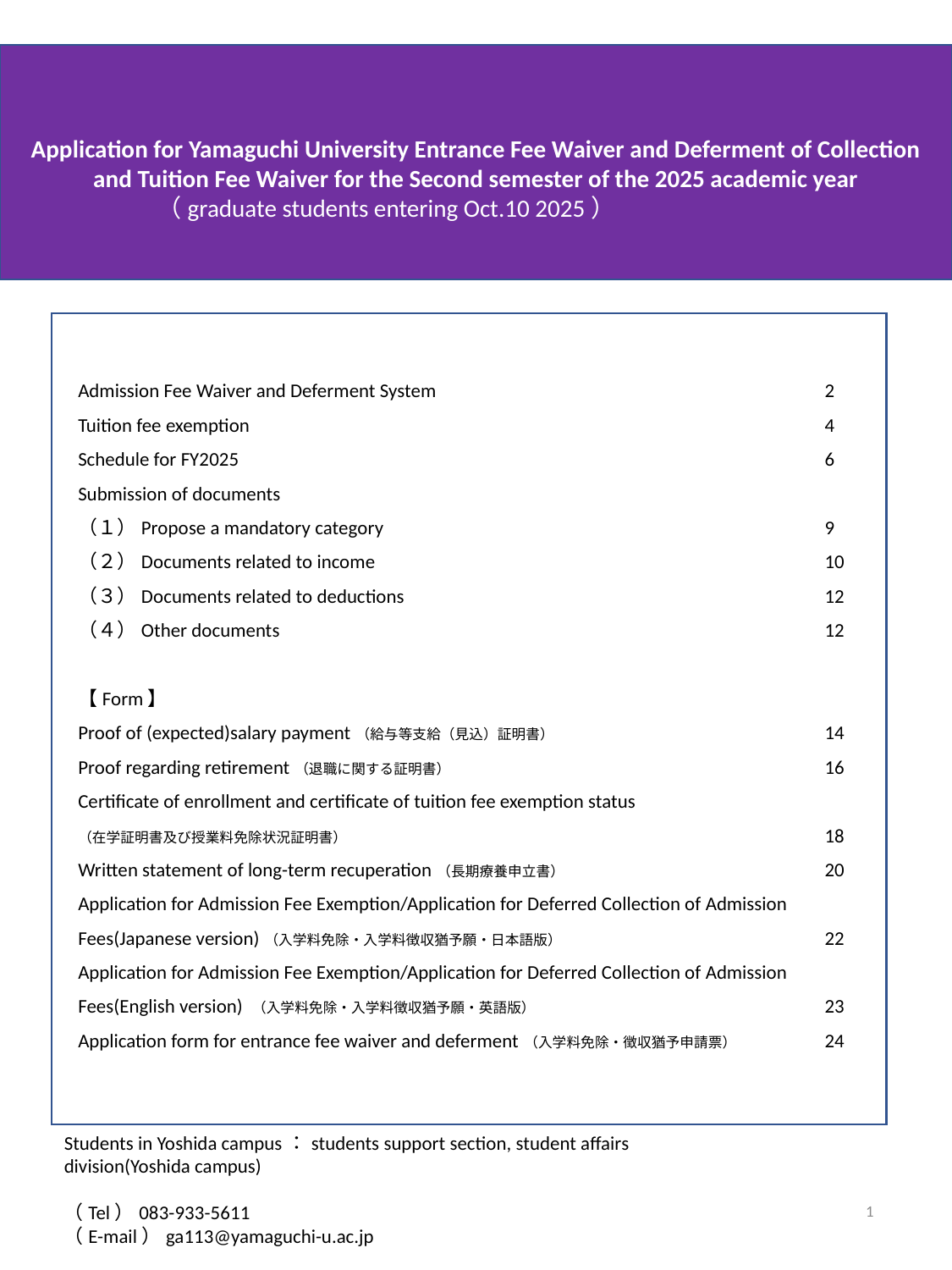

Application for Yamaguchi University Entrance Fee Waiver and Deferment of Collection and Tuition Fee Waiver for the Second semester of the 2025 academic year
（graduate students entering Oct.10 2025）
# （graduate students entering April 1 2025）

Admission Fee Waiver and Deferment System	2
Tuition fee exemption 	4
Schedule for FY2025	6
Submission of documents
（１）Propose a mandatory category	9
（２）Documents related to income	10
（３）Documents related to deductions	12
（４）Other documents	12

【Form】
Proof of (expected)salary payment（給与等支給（見込）証明書）	14
Proof regarding retirement（退職に関する証明書）	16
Certificate of enrollment and certificate of tuition fee exemption status
（在学証明書及び授業料免除状況証明書） 	18
Written statement of long-term recuperation（長期療養申立書）	20
Application for Admission Fee Exemption/Application for Deferred Collection of Admission
Fees(Japanese version)（入学料免除・入学料徴収猶予願・日本語版）	22
Application for Admission Fee Exemption/Application for Deferred Collection of Admission
Fees(English version) （入学料免除・入学料徴収猶予願・英語版）	23
Application form for entrance fee waiver and deferment（入学料免除・徴収猶予申請票）	24
Students in Yoshida campus：students support section, student affairs division(Yoshida campus)

（Tel）083-933-5611
（E-mail）ga113@yamaguchi-u.ac.jp
1